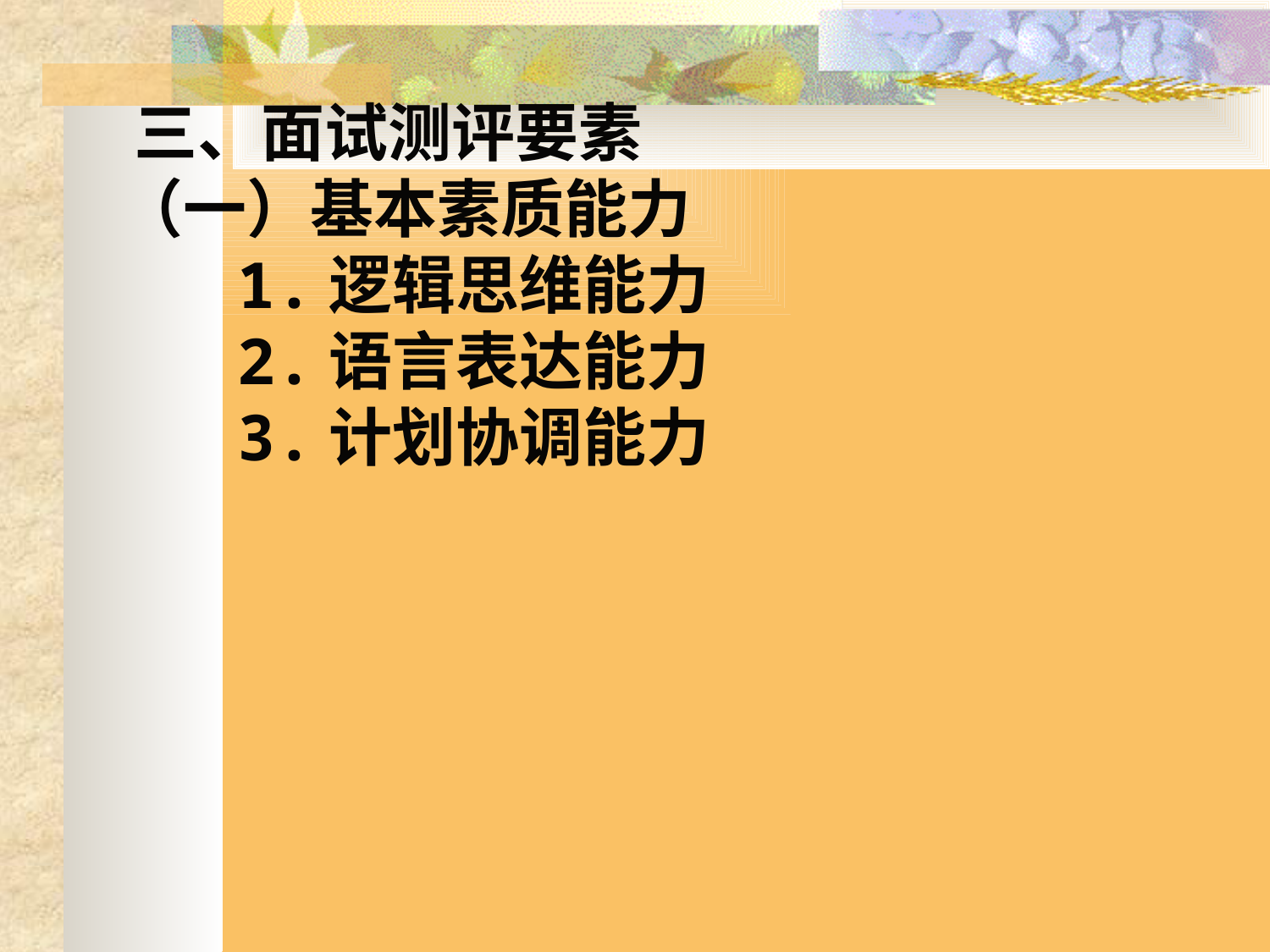

三、面试测评要素
    （一）基本素质能力
     1.逻辑思维能力
     2.语言表达能力
     3.计划协调能力